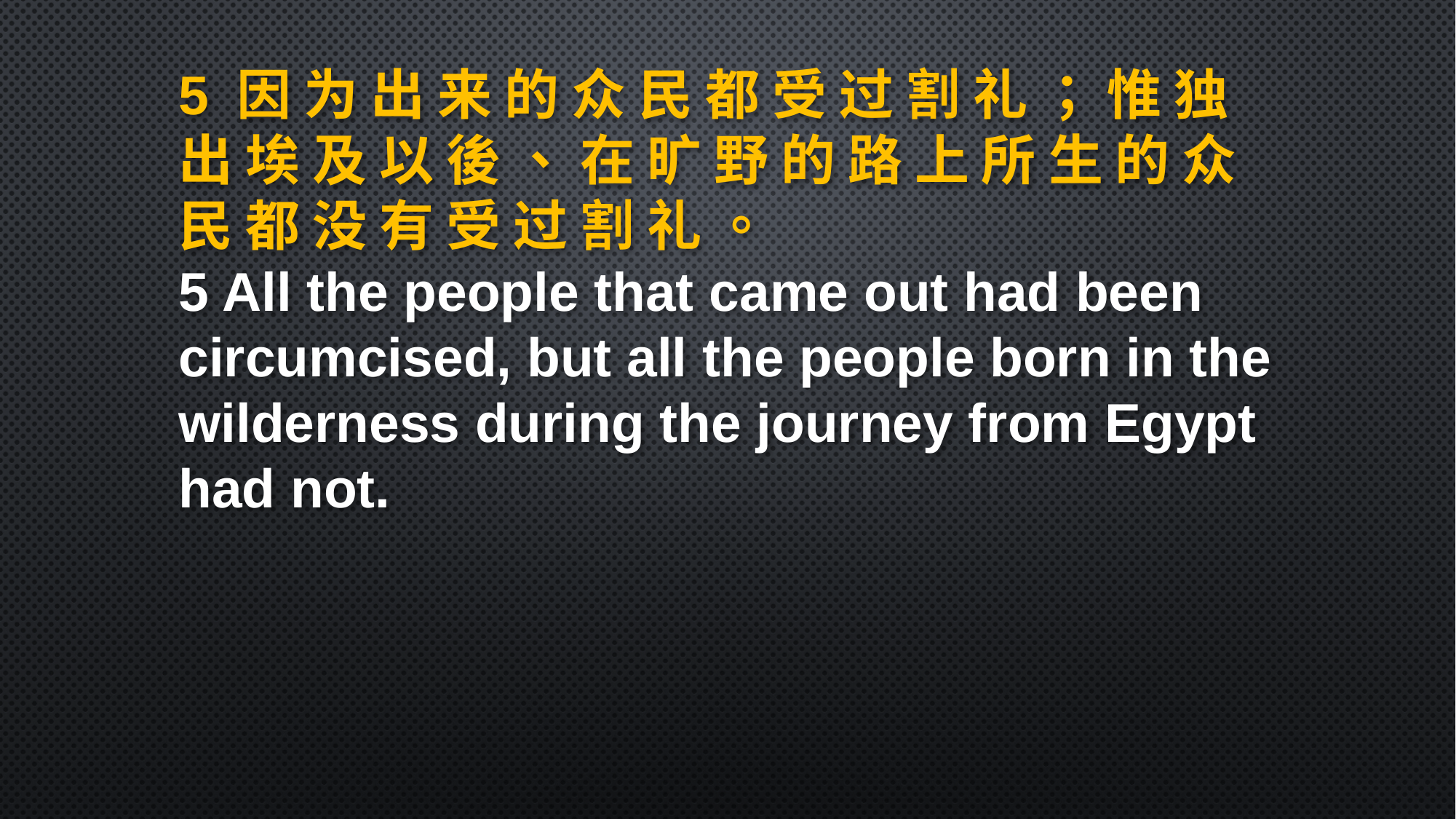

5 因 为 出 来 的 众 民 都 受 过 割 礼 ； 惟 独 出 埃 及 以 後 、 在 旷 野 的 路 上 所 生 的 众 民 都 没 有 受 过 割 礼 。
5 All the people that came out had been circumcised, but all the people born in the wilderness during the journey from Egypt had not.